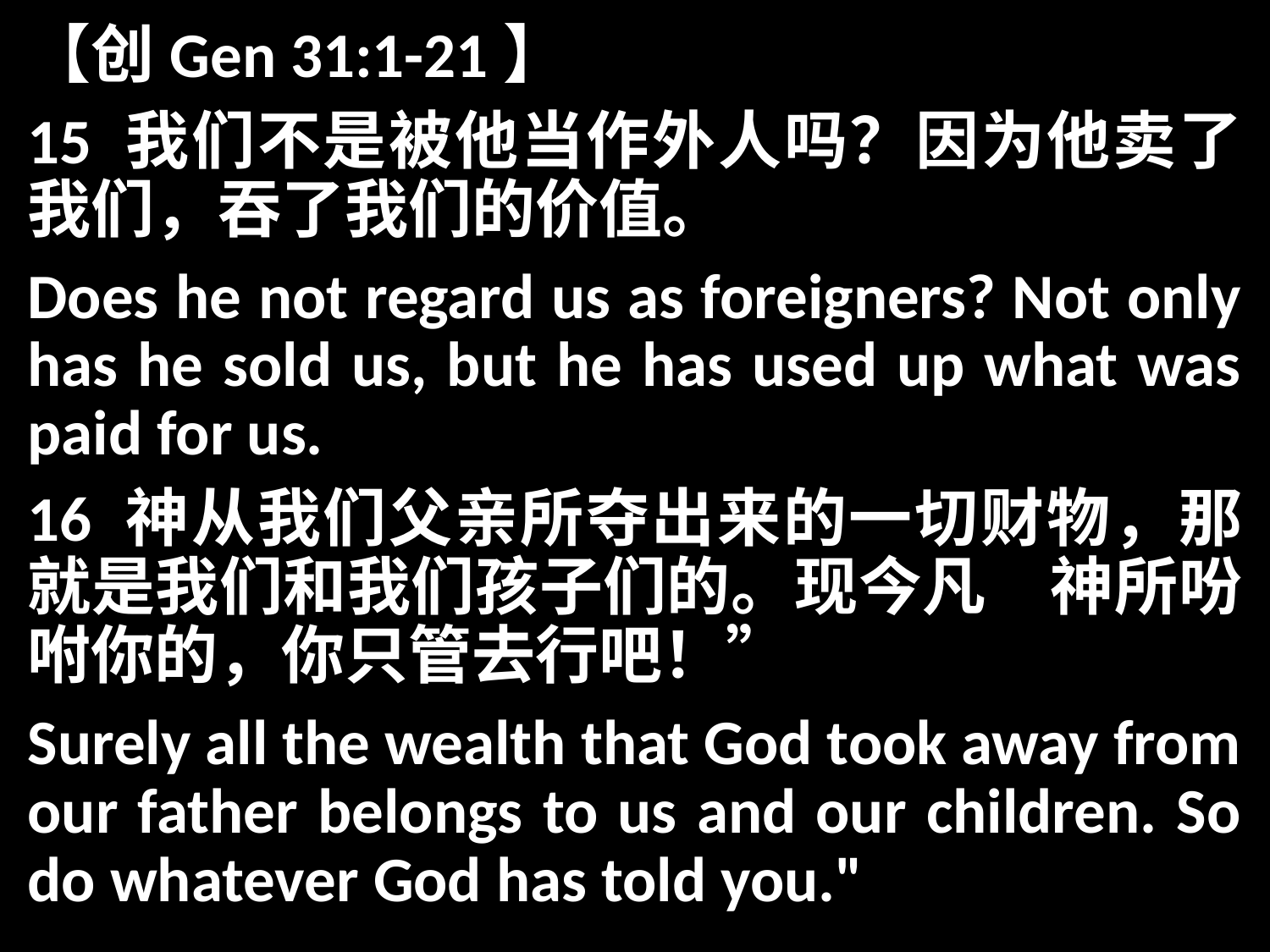

【创Gen 31:1-21】
15 我们不是被他当作外人吗？因为他卖了我们，吞了我们的价值。
Does he not regard us as foreigners? Not only has he sold us, but he has used up what was paid for us.
16 神从我们父亲所夺出来的一切财物，那就是我们和我们孩子们的。现今凡　神所吩咐你的，你只管去行吧！”
Surely all the wealth that God took away from our father belongs to us and our children. So do whatever God has told you."